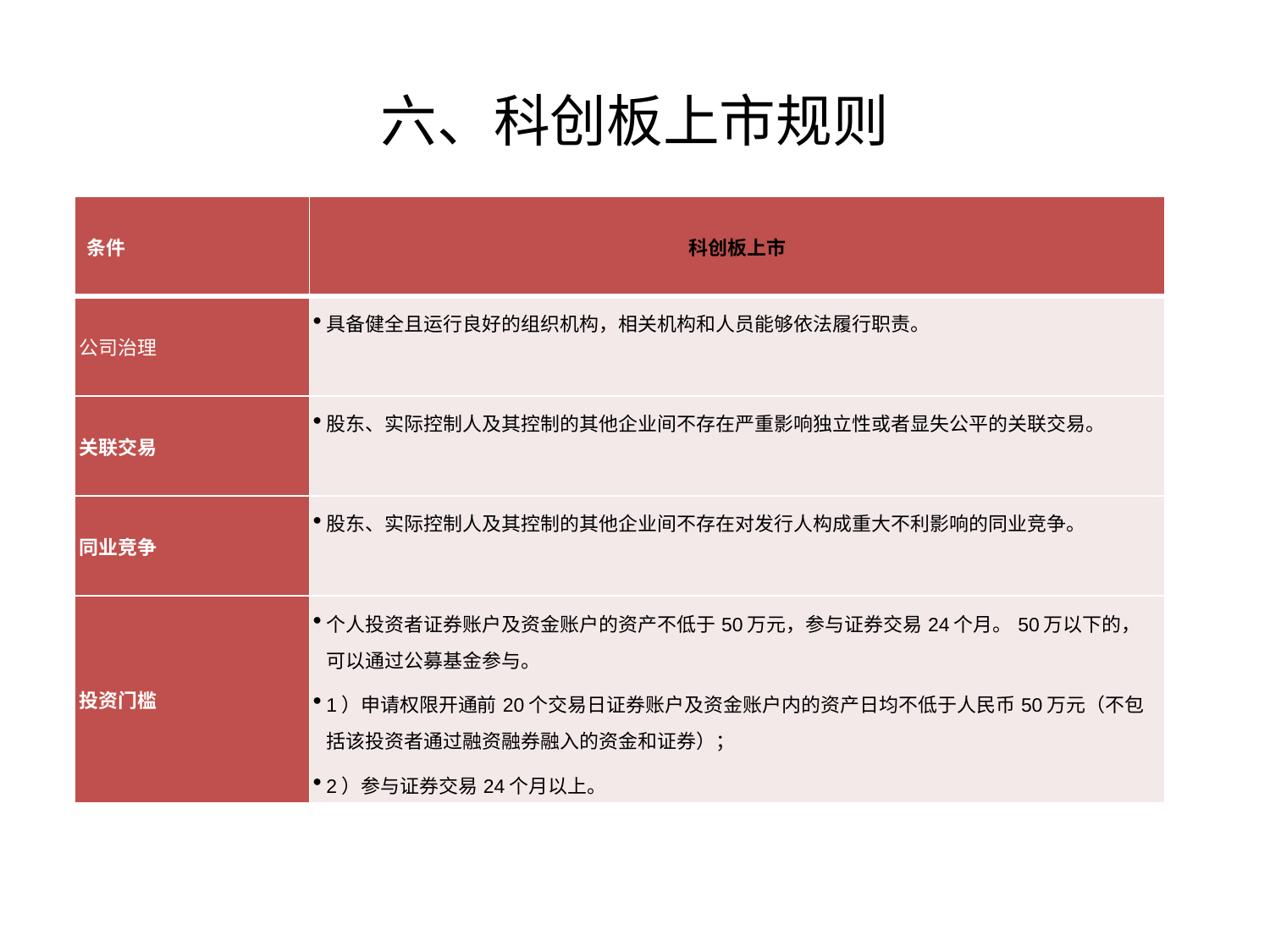

六、科创板上市规则
| 条件 | 科创板上市 |
| --- | --- |
| 公司治理 | 具备健全且运行良好的组织机构，相关机构和人员能够依法履行职责。 |
| 关联交易 | 股东、实际控制人及其控制的其他企业间不存在严重影响独立性或者显失公平的关联交易。 |
| 同业竞争 | 股东、实际控制人及其控制的其他企业间不存在对发行人构成重大不利影响的同业竞争。 |
| 投资门槛 | 个人投资者证券账户及资金账户的资产不低于50万元，参与证券交易24个月。50万以下的，可以通过公募基金参与。 1）申请权限开通前20个交易日证券账户及资金账户内的资产日均不低于人民币50万元（不包括该投资者通过融资融券融入的资金和证券）； 2）参与证券交易24个月以上。 |